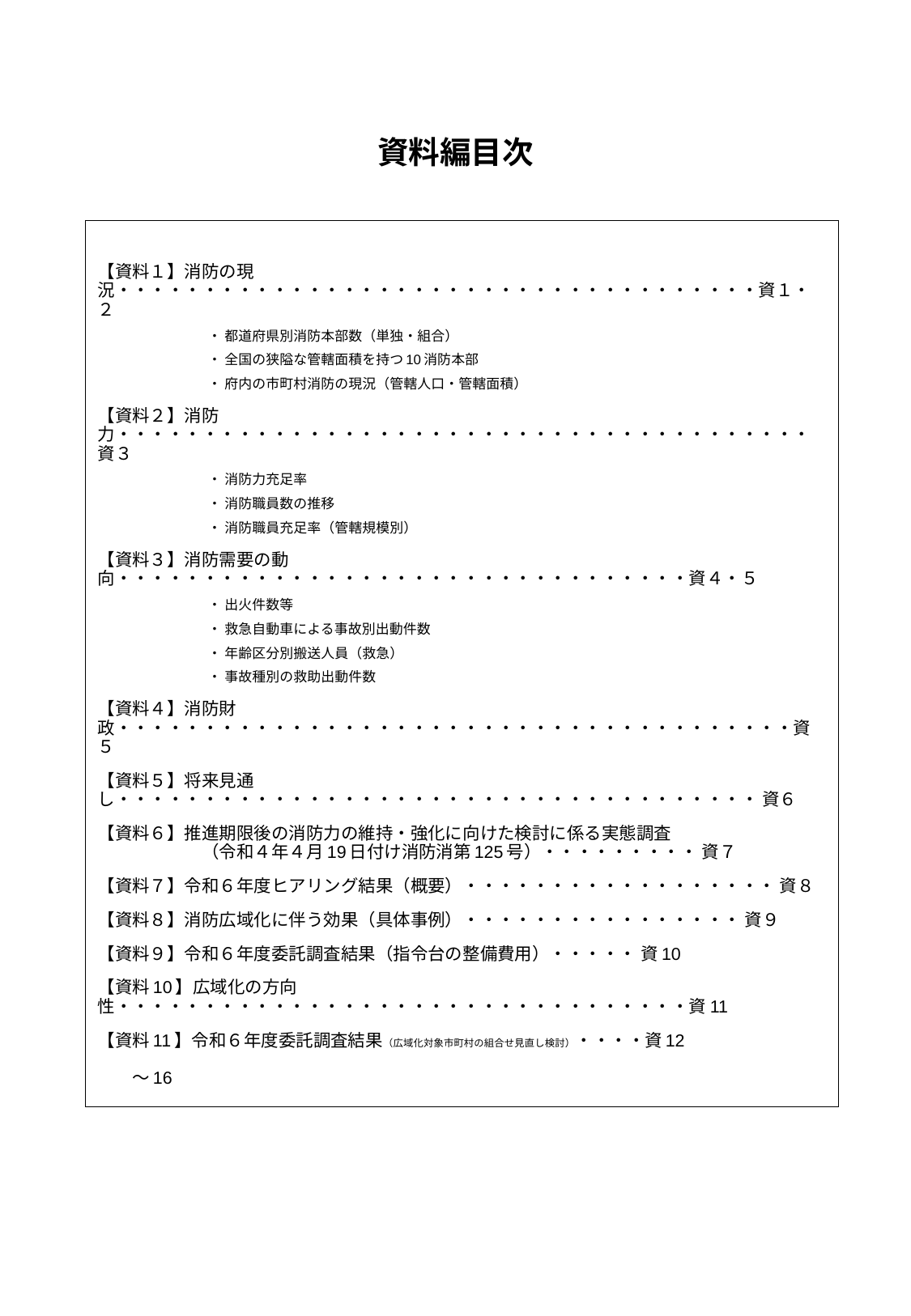

# 資料編目次

【資料１】消防の現況・・・・・・・・・・・・・・・・・・・・・・・・・・・・・・・・・・・・・資１・２
　　　　　　　　・ 都道府県別消防本部数（単独・組合）
　　　　　　　　・ 全国の狭隘な管轄面積を持つ10消防本部
　　　　　　　　・ 府内の市町村消防の現況（管轄人口・管轄面積）
【資料２】消防力・・・・・・・・・・・・・・・・・・・・・・・・・・・・・・・・・・・・・・・・ 資３
　　　　　　　　・ 消防力充足率
　　　　　　　　・ 消防職員数の推移
　　　　　　　　・ 消防職員充足率（管轄規模別）
【資料３】消防需要の動向・・・・・・・・・・・・・・・・・・・・・・・・・・・・・・・・・資４・５
　　　　　　　　・ 出火件数等
　　　　　　　　・ 救急自動車による事故別出動件数
　　　　　　　　・ 年齢区分別搬送人員（救急）
　　　　　　　　・ 事故種別の救助出動件数
【資料４】消防財政・・・・・・・・・・・・・・・・・・・・・・・・・・・・・・・・・・・・・・・資５
【資料５】将来見通し・・・・・・・・・・・・・・・・・・・・・・・・・・・・・・・・・・・・・ 資６
【資料６】推進期限後の消防力の維持・強化に向けた検討に係る実態調査
　　　　　　（令和４年４月19日付け消防消第125号）・・・・・・・・・ 資７
【資料７】令和６年度ヒアリング結果（概要）・・・・・・・・・・・・・・・・・・ 資８
【資料８】消防広域化に伴う効果（具体事例）・・・・・・・・・・・・・・・・ 資９
【資料９】令和６年度委託調査結果（指令台の整備費用）・・・・・ 資10
【資料10】広域化の方向性・・・・・・・・・・・・・・・・・・・・・・・・・・・・・・・・・資11
【資料11】令和６年度委託調査結果（広域化対象市町村の組合せ見直し検討）・・・・資12
　　　　　　　　　　　　　　　　　　　　　　　　　　　　　　　　　　　　　　　　　　　～16